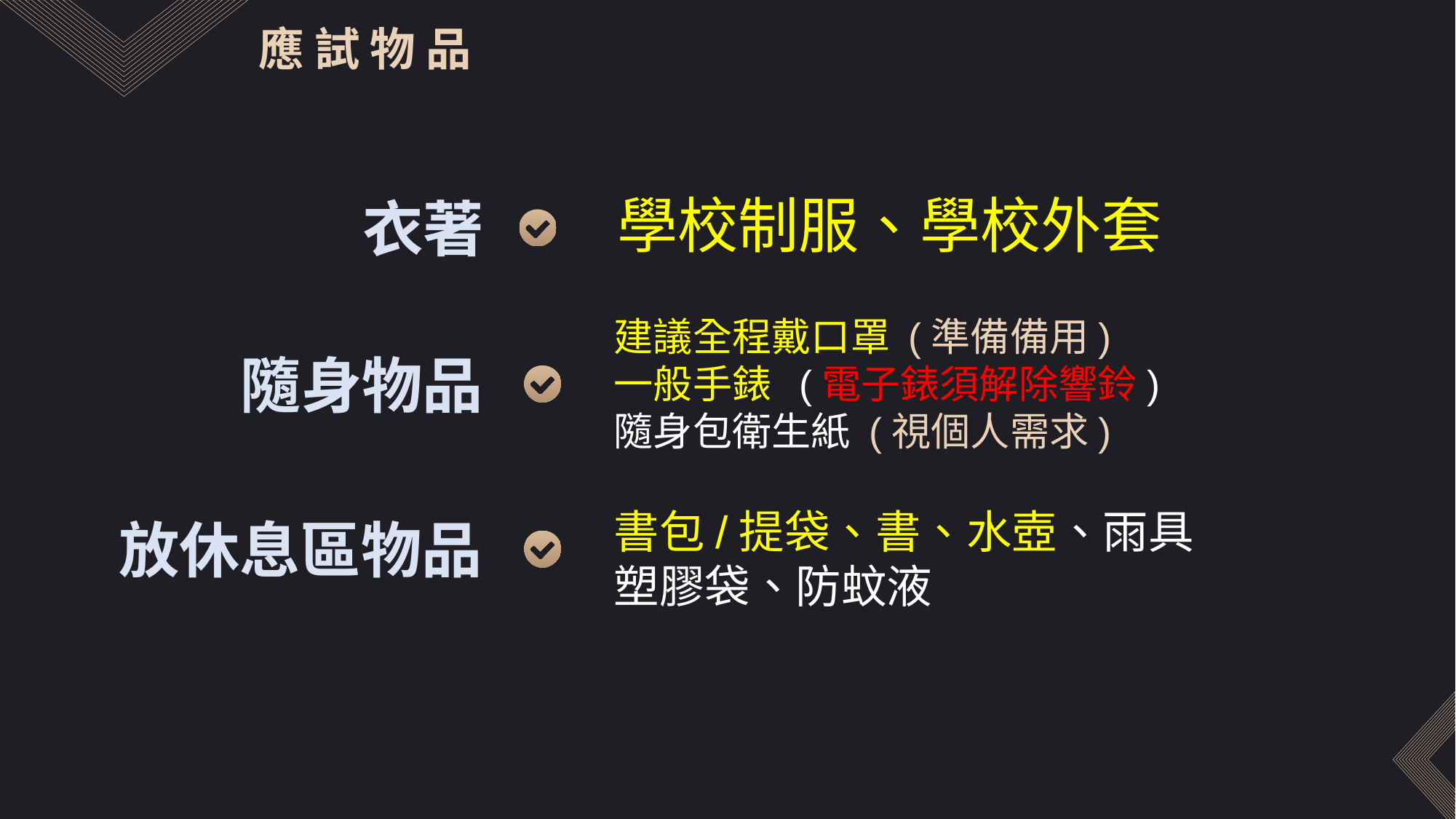

應 試 物 品
學校制服、學校外套
衣著

建議全程戴口罩 (準備備用)
一般手錶  (電子錶須解除響鈴)
隨身包衛生紙 (視個人需求)
隨身物品

書包/提袋、書、水壺、雨具
塑膠袋、防蚊液
放休息區物品